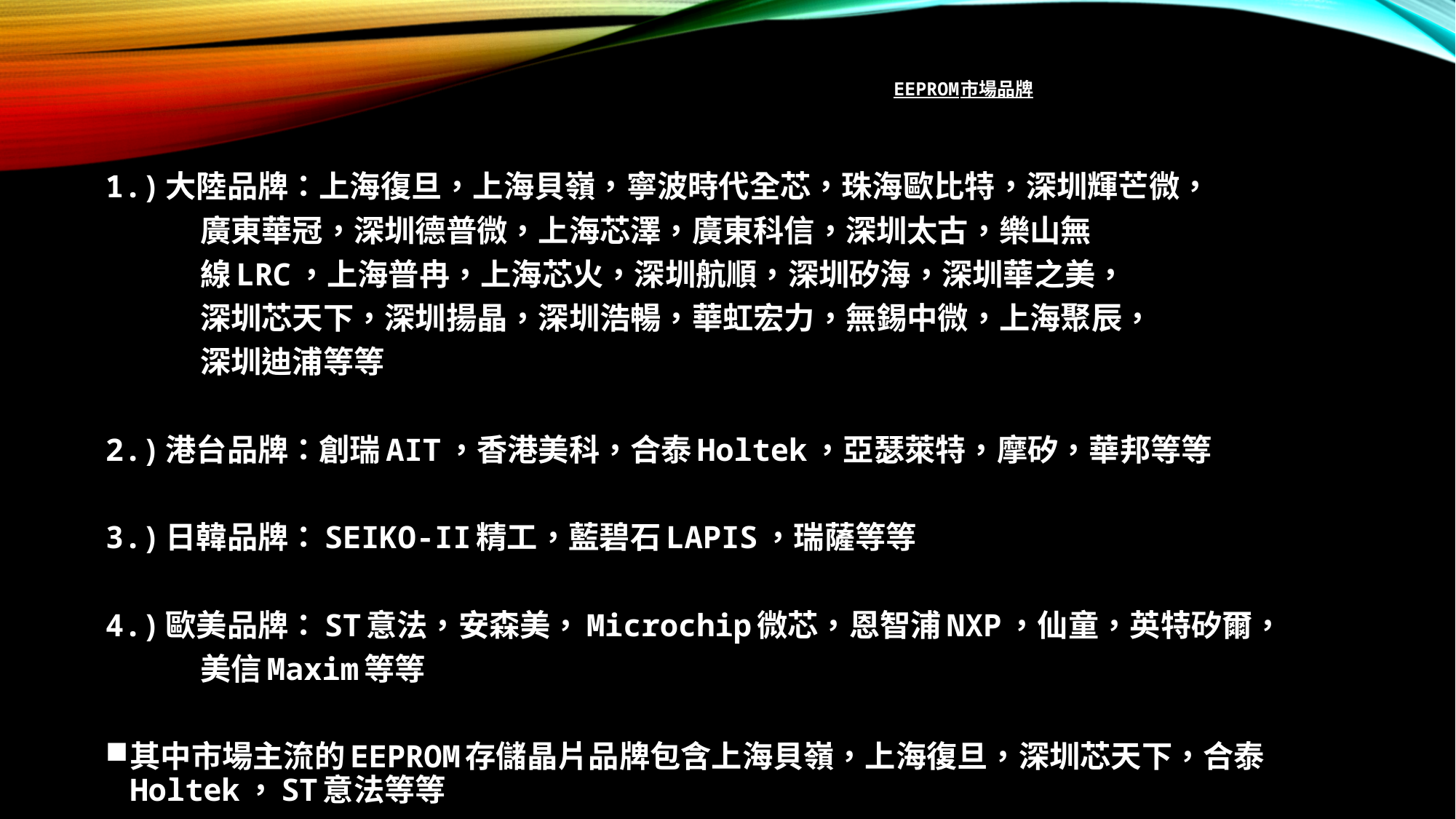

# EEPROM市場品牌

1.)大陸品牌：上海復旦，上海貝嶺，寧波時代全芯，珠海歐比特，深圳輝芒微，
             廣東華冠，深圳德普微，上海芯澤，廣東科信，深圳太古，樂山無
             線LRC，上海普冉，上海芯火，深圳航順，深圳矽海，深圳華之美，
             深圳芯天下，深圳揚晶，深圳浩暢，華虹宏力，無錫中微，上海聚辰，
             深圳迪浦等等

2.)港台品牌：創瑞AIT，香港美科，合泰Holtek，亞瑟萊特，摩矽，華邦等等

3.)日韓品牌：SEIKO-II精工，藍碧石LAPIS，瑞薩等等

4.)歐美品牌：ST意法，安森美，Microchip微芯，恩智浦NXP，仙童，英特矽爾，
             美信Maxim等等

其中市場主流的EEPROM存儲晶片品牌包含上海貝嶺，上海復旦，深圳芯天下，合泰Holtek，ST意法等等